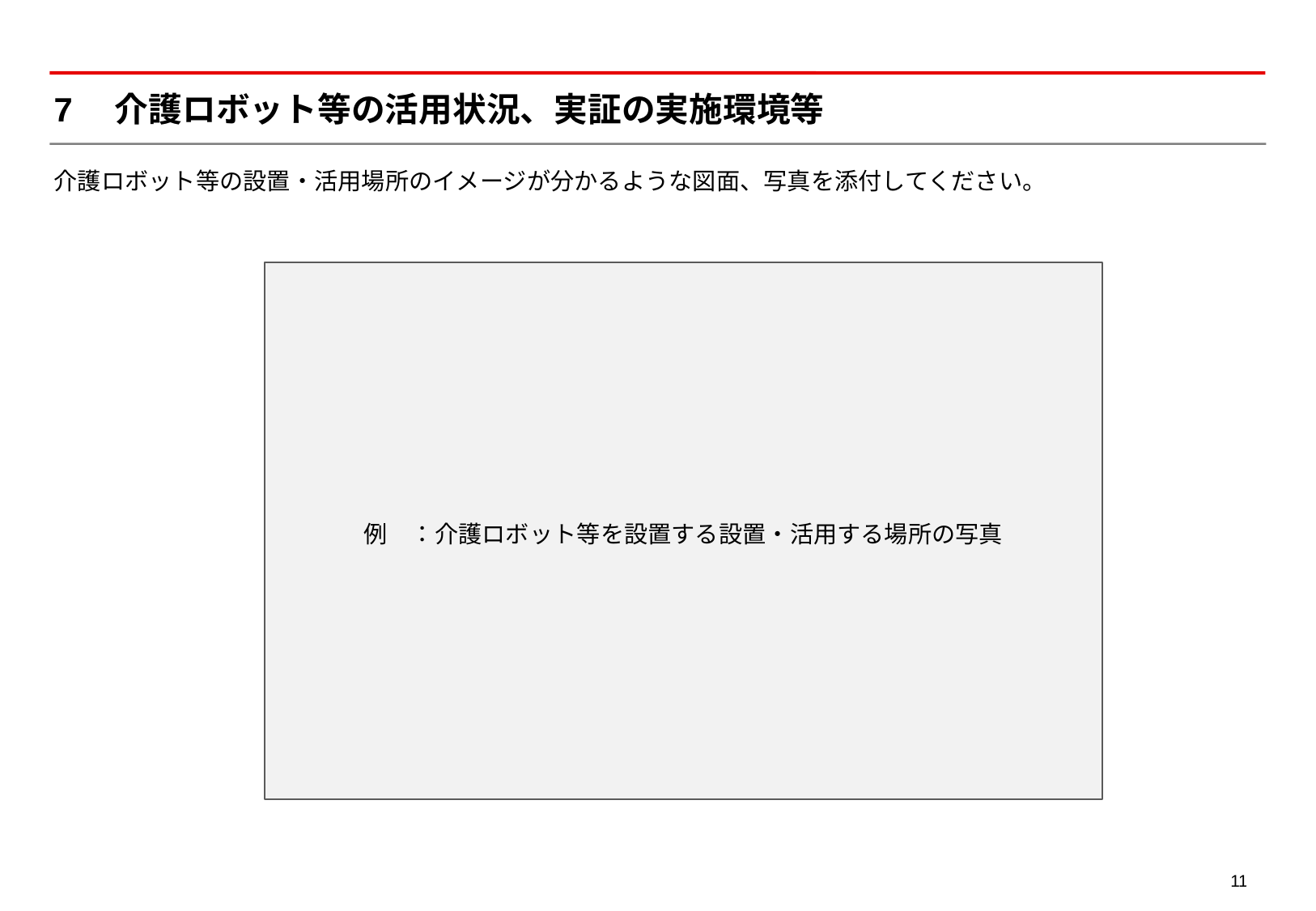

# 7　介護ロボット等の活用状況、実証の実施環境等
介護ロボット等の設置・活用場所のイメージが分かるような図面、写真を添付してください。
例　：介護ロボット等を設置する設置・活用する場所の写真